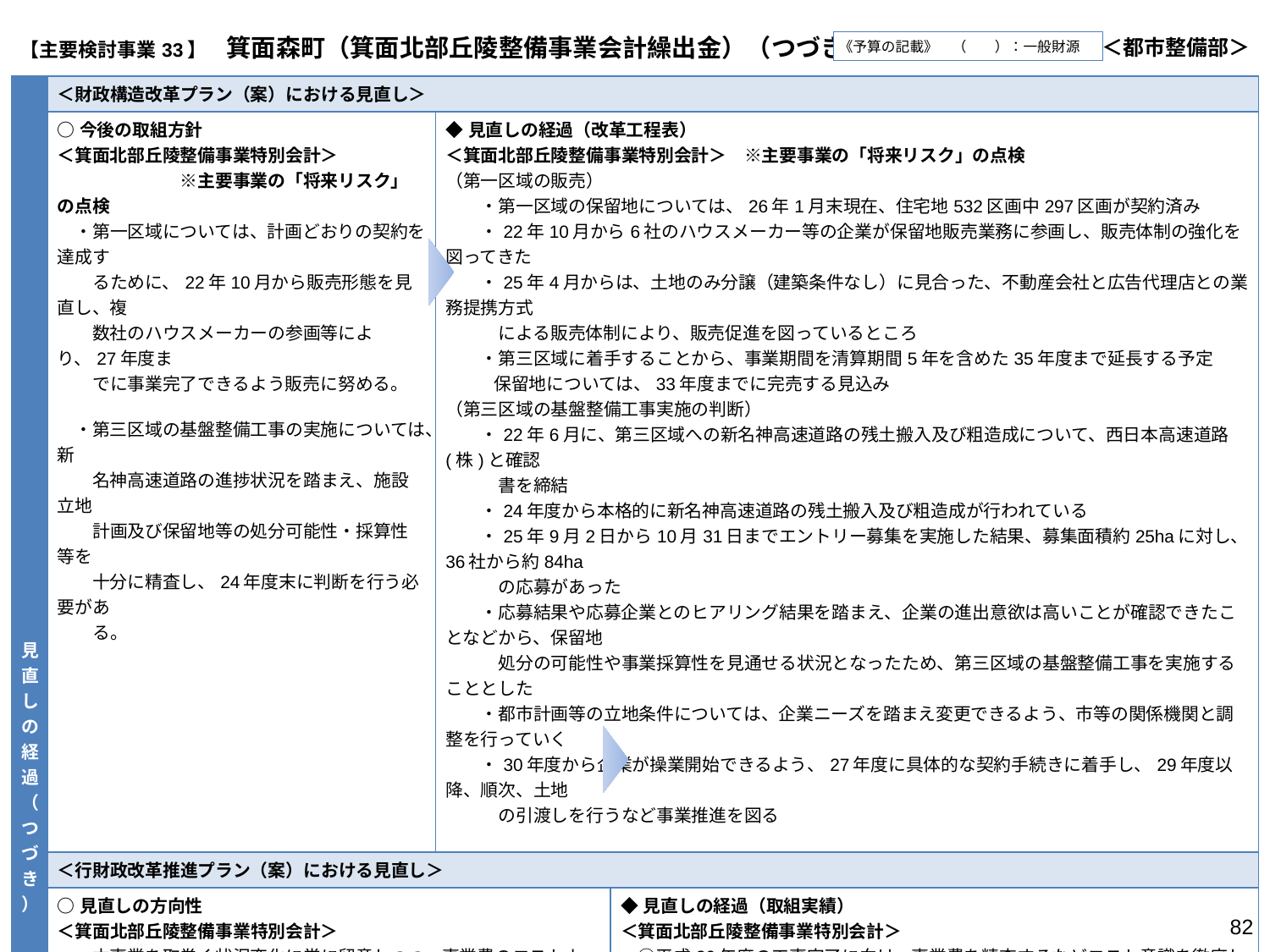

| 【主要検討事業33】　箕面森町（箕面北部丘陵整備事業会計繰出金）（つづき） | ＜都市整備部＞ |
| --- | --- |
《予算の記載》　（　　）：一般財源
| 見直しの経過（つづき） | ＜財政構造改革プラン（案）における見直し＞ |  |  |
| --- | --- | --- | --- |
|  | ○今後の取組方針 ＜箕面北部丘陵整備事業特別会計＞ 　　　　　　　※主要事業の「将来リスク」の点検 　・第一区域については、計画どおりの契約を達成す 　　るために、22年10月から販売形態を見直し、複 　　数社のハウスメーカーの参画等により、27年度ま 　　でに事業完了できるよう販売に努める。 　・第三区域の基盤整備工事の実施については、新 　　名神高速道路の進捗状況を踏まえ、施設立地 　　計画及び保留地等の処分可能性・採算性等を 　　十分に精査し、24年度末に判断を行う必要があ 　　る。 | ◆見直しの経過（改革工程表） ＜箕面北部丘陵整備事業特別会計＞　※主要事業の「将来リスク」の点検 （第一区域の販売） 　　・第一区域の保留地については、26年1月末現在、住宅地532区画中297区画が契約済み 　　・22年10月から6社のハウスメーカー等の企業が保留地販売業務に参画し、販売体制の強化を図ってきた 　　・25年4月からは、土地のみ分譲（建築条件なし）に見合った、不動産会社と広告代理店との業務提携方式 　　　による販売体制により、販売促進を図っているところ 　　・第三区域に着手することから、事業期間を清算期間5年を含めた35年度まで延長する予定 　　保留地については、33年度までに完売する見込み （第三区域の基盤整備工事実施の判断） 　　・22年6月に、第三区域への新名神高速道路の残土搬入及び粗造成について、西日本高速道路(株)と確認 　　　書を締結 　　・24年度から本格的に新名神高速道路の残土搬入及び粗造成が行われている 　　・25年9月2日から10月31日までエントリー募集を実施した結果、募集面積約25haに対し、36社から約84ha 　　　の応募があった 　　・応募結果や応募企業とのヒアリング結果を踏まえ、企業の進出意欲は高いことが確認できたことなどから、保留地 　　　処分の可能性や事業採算性を見通せる状況となったため、第三区域の基盤整備工事を実施することとした 　　・都市計画等の立地条件については、企業ニーズを踏まえ変更できるよう、市等の関係機関と調整を行っていく 　　・30年度から企業が操業開始できるよう、27年度に具体的な契約手続きに着手し、29年度以降、順次、土地 　　　の引渡しを行うなど事業推進を図る |  |
|  | ＜行財政改革推進プラン（案）における見直し＞ |  |  |
|  | ○見直しの方向性 ＜箕面北部丘陵整備事業特別会計＞ 　・本事業を取巻く状況変化に常に留意しつつ、事業費のコストカットや保留地　 　　処分金の収入確保などの取組みを進めていくことで、府費負担のさらなる縮 　　減に努める。 ※「将来の財政リスク」の点検 ＜箕面森町（水と緑の健康都市）第３区域＞ 　 ・箕面森町の第３区域については、施設立地に関する企業判断が明確に 　　なり保留地処分の可能性や採算性を見極められる平成26年度までに実 　　施の判断を行うこととしていた。 ・平成26年1月の府戦略本部会議において、企業のエントリー募集やヒアリ ングの結果等を踏まえ、企業の進出意欲が高く、保留地処分の可能性が 高いことから、事業実施を図ることとした。 　 また、現在の府費負担額603億円を超過することなく維持できるよう、第３ 区域だけでなく、第１区域の保留地処分も進めることとしている。 |  | ◆見直しの経過（取組実績） ＜箕面北部丘陵整備事業特別会計＞ 　○平成30年度の工事完了に向け、事業費を精査するなどコスト意識を徹底し、事業費 　　 の削減に努めている。 　○平成27年7月より第３区域の企業用地の募集を開始。 　○第３区域の企業用地及び第１区域の住宅地の販売により保留地処分金の収 　　入確保に取組んでいる。 　　<実績（平成30年１月末時点）> 　　　第１区域（536区画中443区画 販売済） 　　　第３区域第Ⅰ期販売（17区画中16区画 販売済,1区画契約手続き中） 　　　第３区域第Ⅱ期販売（公募開始） |

82